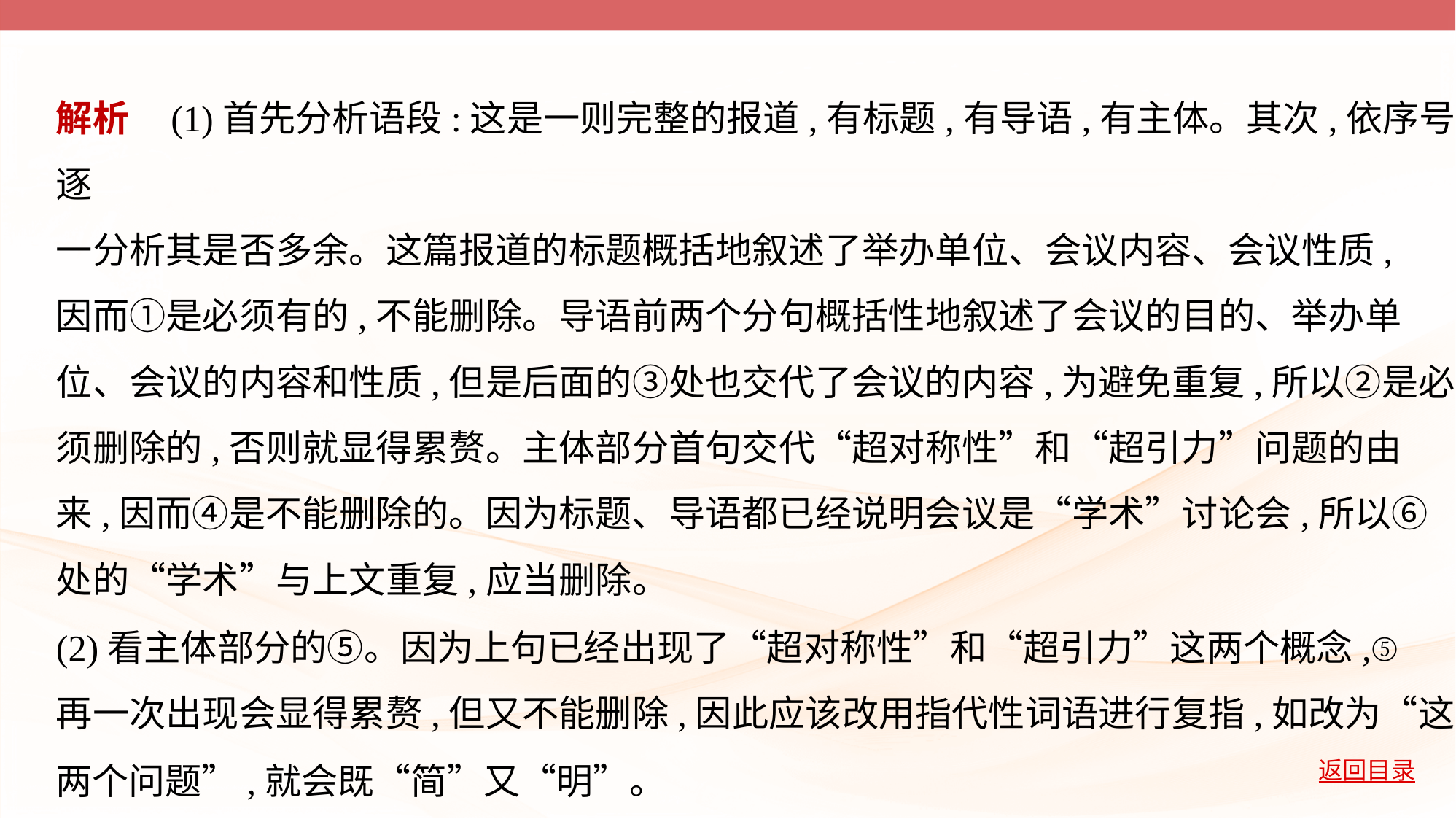

解析    (1)首先分析语段:这是一则完整的报道,有标题,有导语,有主体。其次,依序号逐
一分析其是否多余。这篇报道的标题概括地叙述了举办单位、会议内容、会议性质,
因而①是必须有的,不能删除。导语前两个分句概括性地叙述了会议的目的、举办单
位、会议的内容和性质,但是后面的③处也交代了会议的内容,为避免重复,所以②是必
须删除的,否则就显得累赘。主体部分首句交代“超对称性”和“超引力”问题的由
来,因而④是不能删除的。因为标题、导语都已经说明会议是“学术”讨论会,所以⑥
处的“学术”与上文重复,应当删除。
(2)看主体部分的⑤。因为上句已经出现了“超对称性”和“超引力”这两个概念,⑤
再一次出现会显得累赘,但又不能删除,因此应该改用指代性词语进行复指,如改为“这
两个问题”,就会既“简”又“明”。